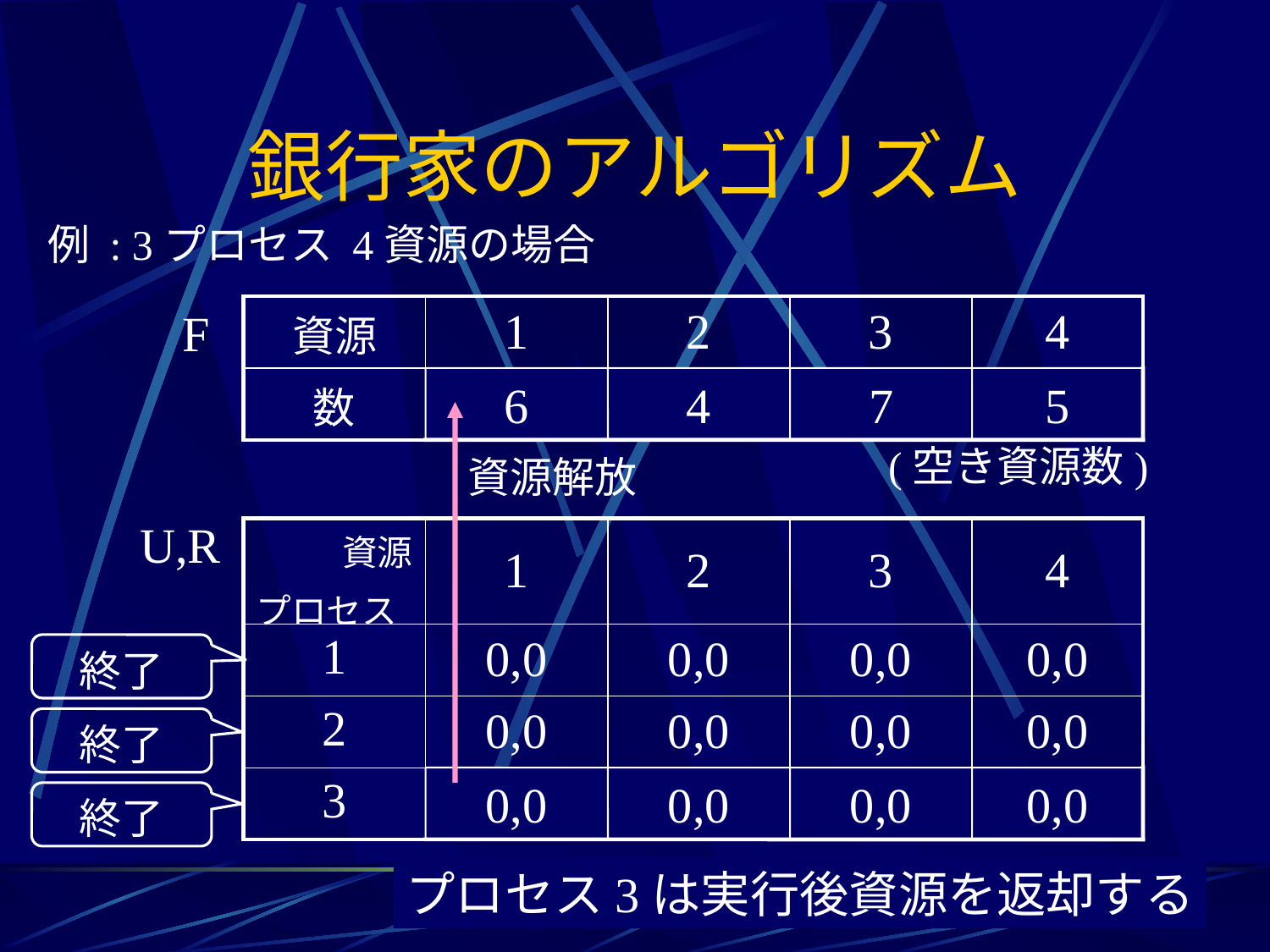

# 銀行家のアルゴリズム
例 : 3プロセス 4資源の場合
F
| 資源 | 1 | 2 | 3 | 4 |
| --- | --- | --- | --- | --- |
| 数 | 5 | 2 | 2 | 4 |
6

4

7

5

資源解放
0,0

0,0

0,0

0,0

(空き資源数)
U,R
| 資源 プロセス | 1 | 2 | 3 | 4 |
| --- | --- | --- | --- | --- |
| 1 | 0,0 | 0,0 | 0,0 | 0,0 |
| 2 | 0,0 | 0,0 | 0,0 | 0,0 |
| 3 | 1,0 | 2,0 | 5,0 | 1,0 |
終了
終了
終了
プロセス3は実行後資源を返却する
(保有資源数, 残り必要資源数)